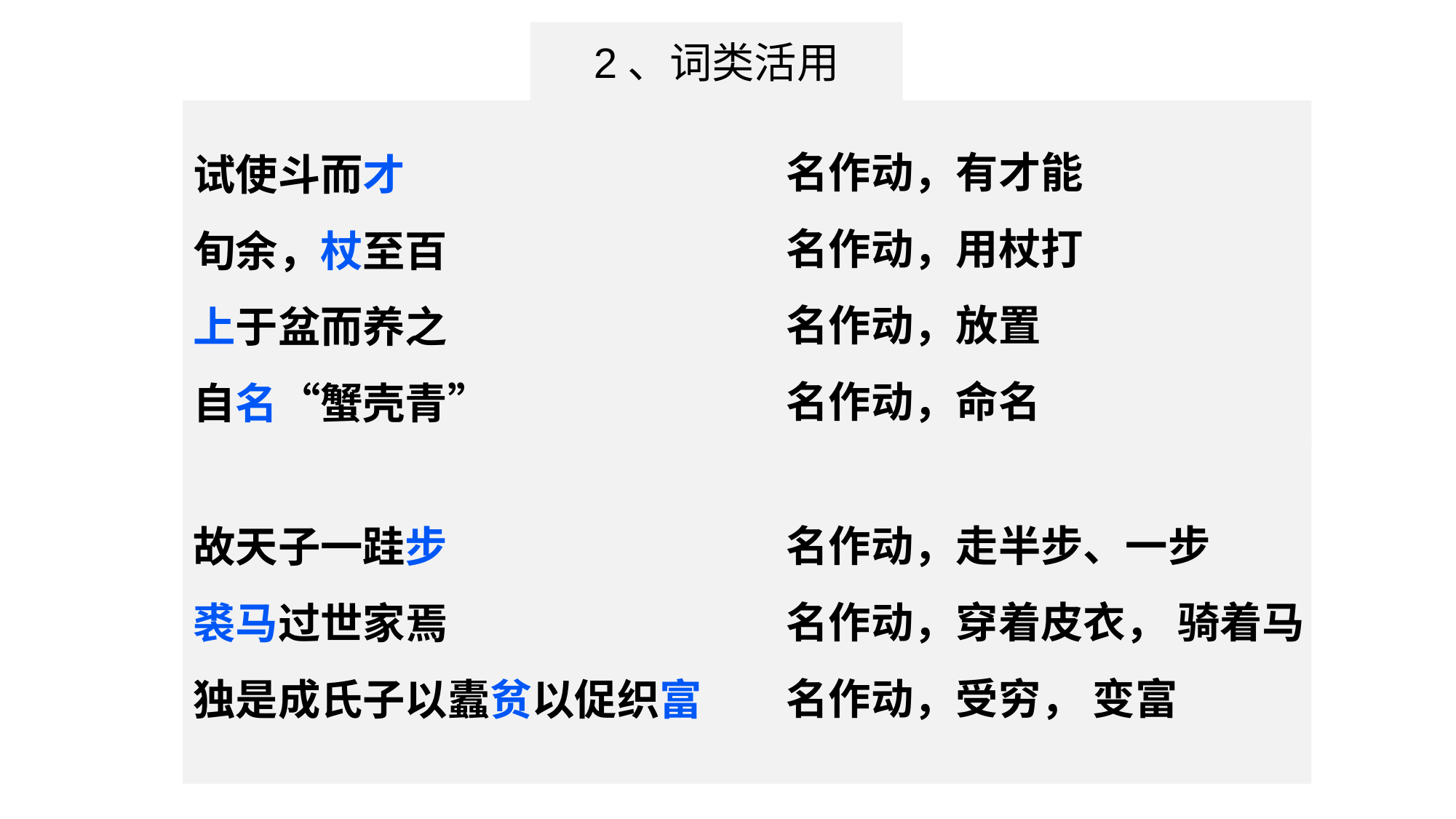

2、词类活用
试使斗而才
旬余，杖至百
上于盆而养之
自名“蟹壳青”
名作动，有才能
名作动，用杖打
名作动，放置
名作动，命名
故天子一跬步
裘马过世家焉
独是成氏子以蠹贫以促织富
名作动，走半步、一步
名作动，穿着皮衣， 骑着马
名作动，受穷， 变富